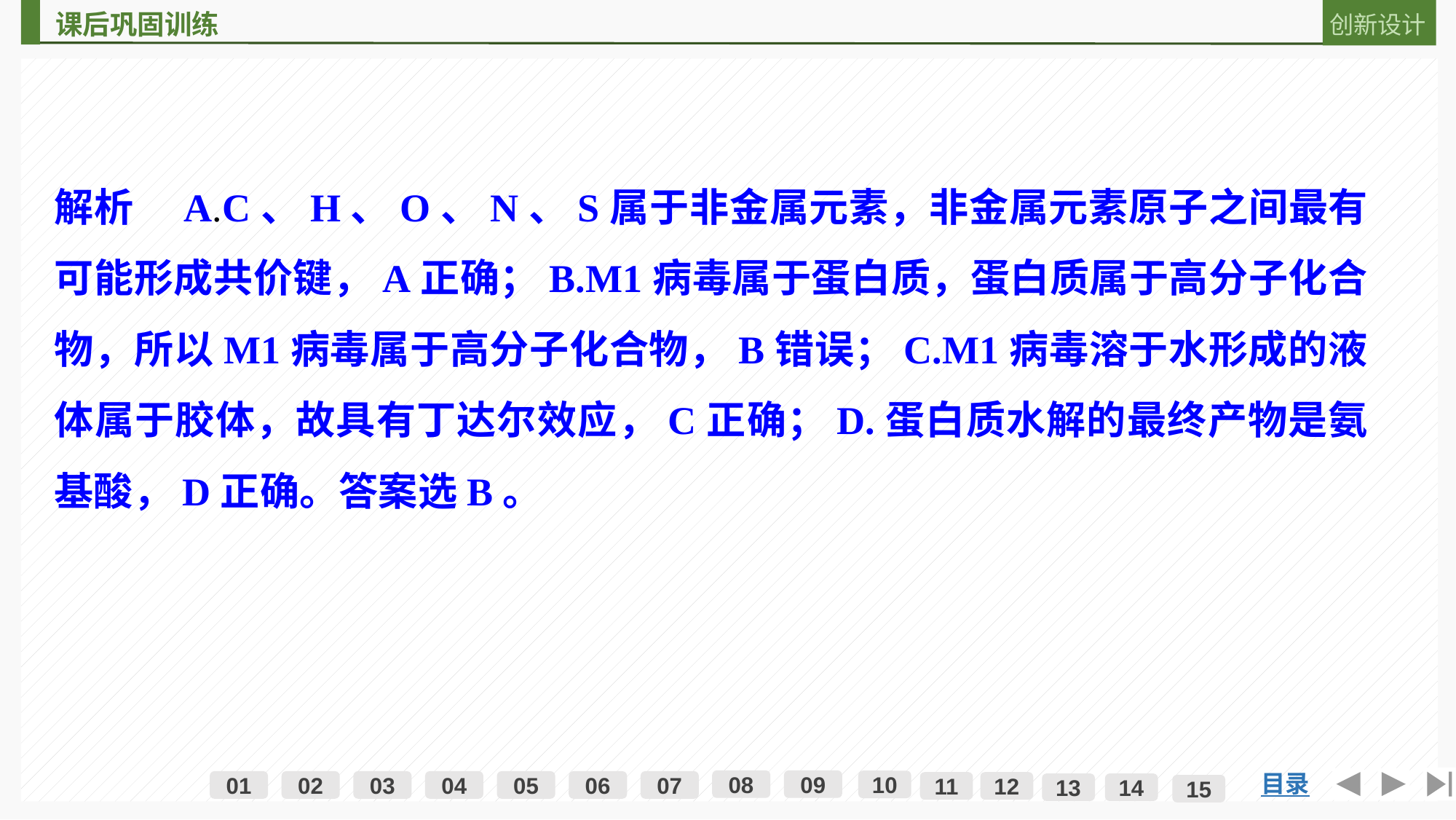

解析　A.C、H、O、N、S属于非金属元素，非金属元素原子之间最有可能形成共价键，A正确；B.M1病毒属于蛋白质，蛋白质属于高分子化合物，所以M1病毒属于高分子化合物，B错误；C.M1病毒溶于水形成的液体属于胶体，故具有丁达尔效应，C正确；D.蛋白质水解的最终产物是氨基酸，D正确。答案选B。